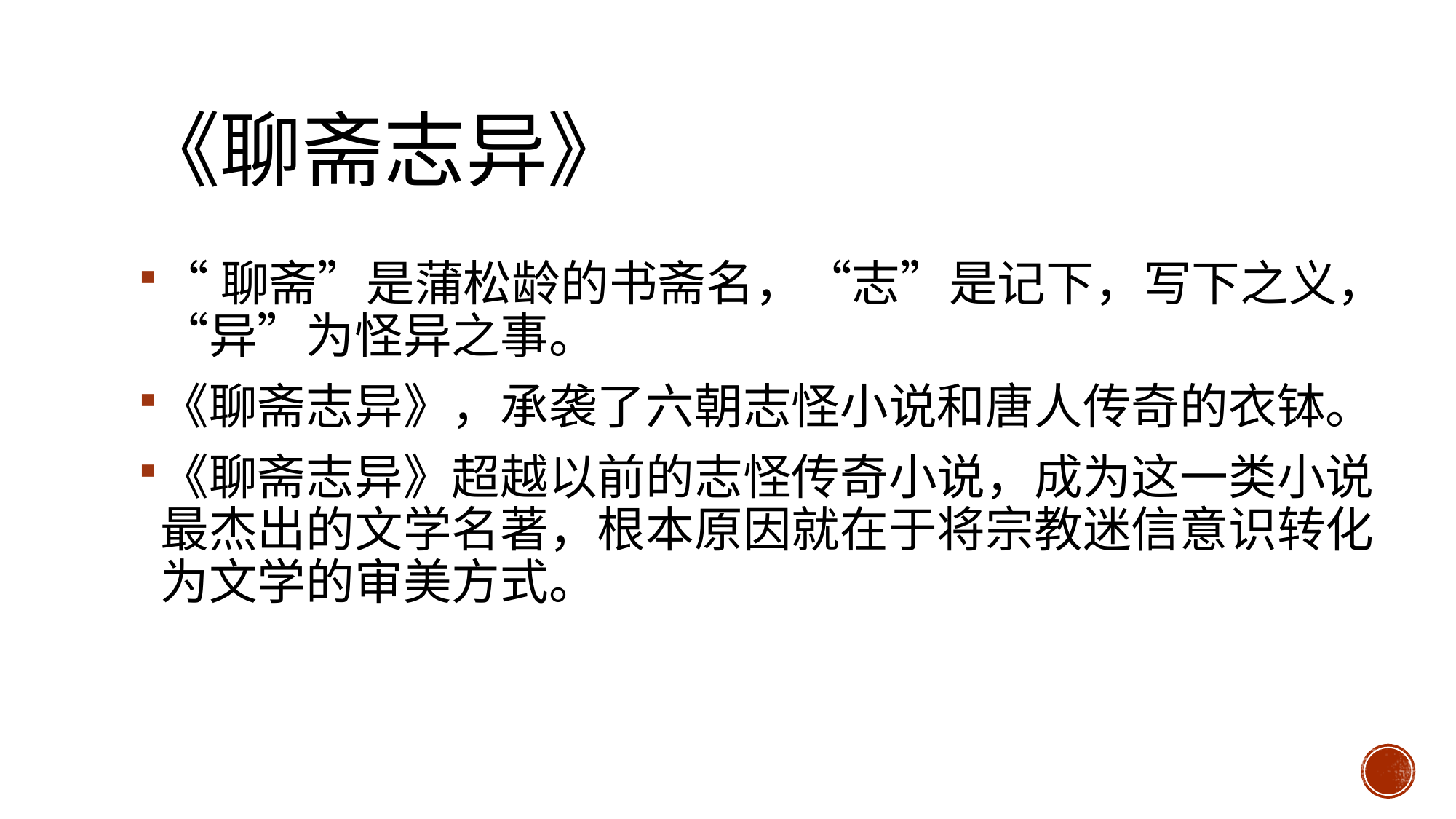

# 《聊斋志异》
“聊斋”是蒲松龄的书斋名，“志”是记下，写下之义，“异”为怪异之事。
《聊斋志异》，承袭了六朝志怪小说和唐人传奇的衣钵。
《聊斋志异》超越以前的志怪传奇小说，成为这一类小说最杰出的文学名著，根本原因就在于将宗教迷信意识转化为文学的审美方式。